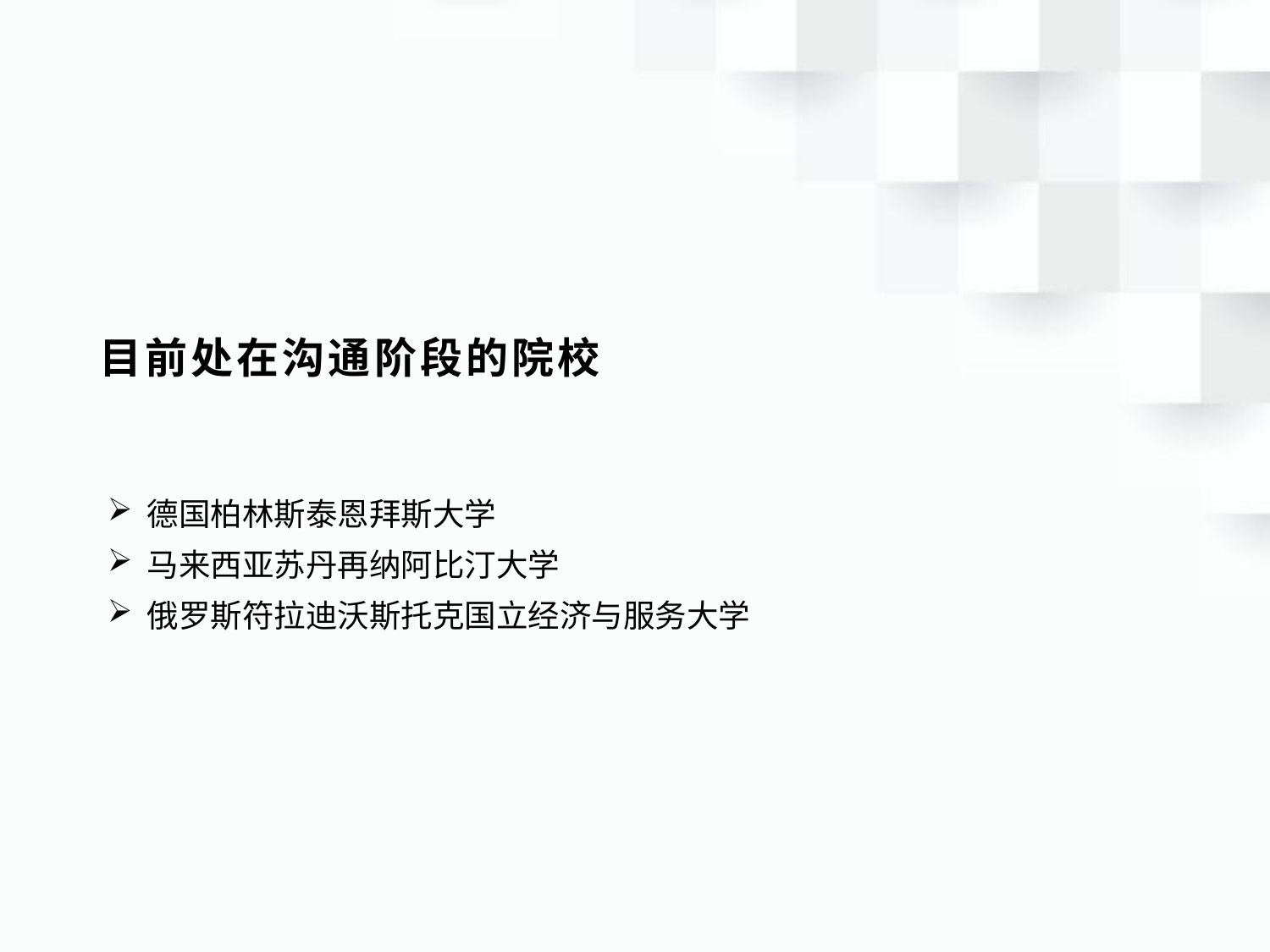

# 目前处在沟通阶段的院校
德国柏林斯泰恩拜斯大学
马来西亚苏丹再纳阿比汀大学
俄罗斯符拉迪沃斯托克国立经济与服务大学